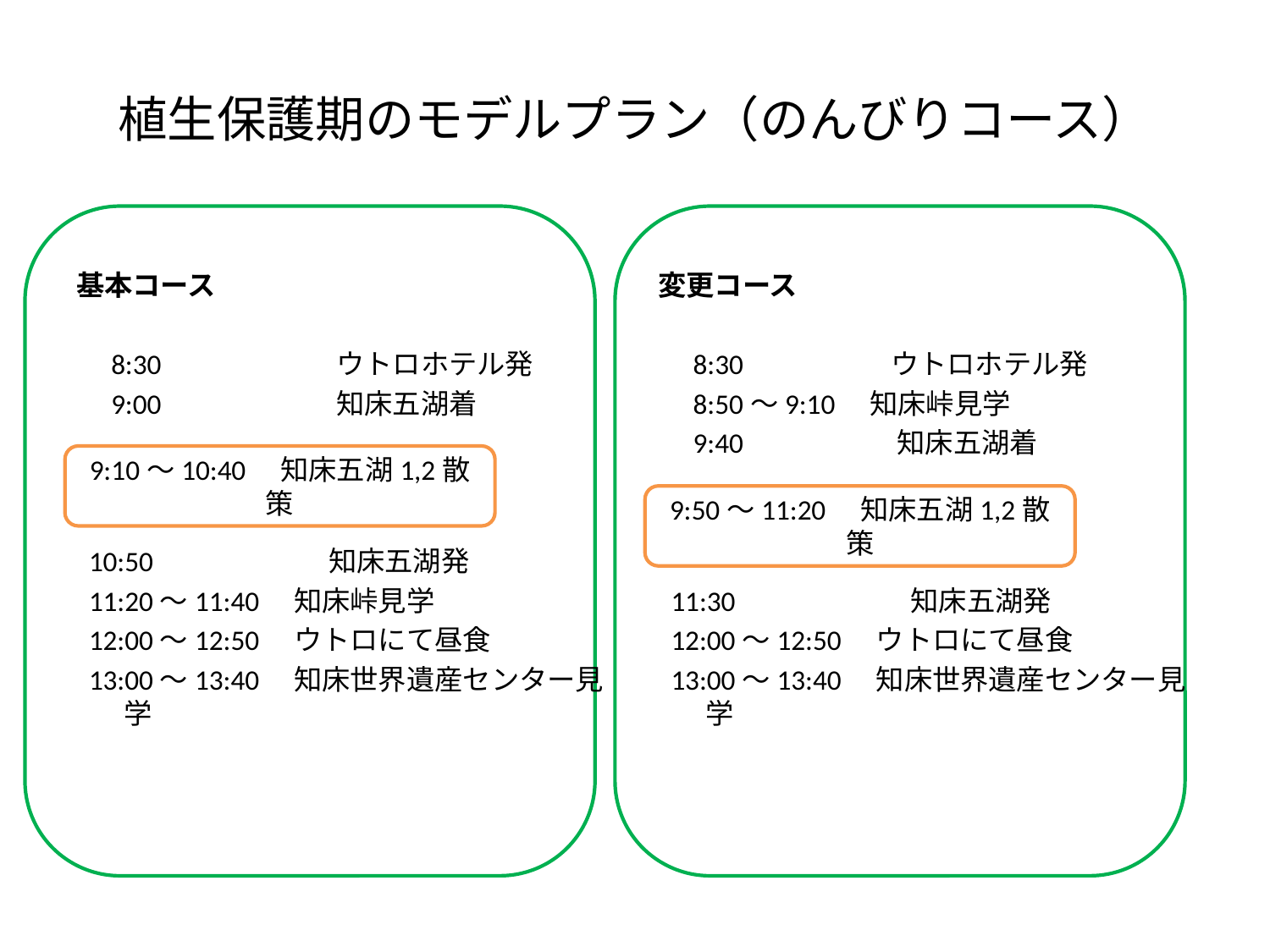

# 植生保護期のモデルプラン（のんびりコース）

基本コース

　8:30　　　　　　ウトロホテル発
　9:00　　　　　　知床五湖着

  10:50　　　　　　知床五湖発
  11:20～11:40　知床峠見学
  12:00～12:50　ウトロにて昼食
  13:00～13:40　知床世界遺産センター見学

変更コース

　8:30　　　　　ウトロホテル発
　8:50～9:10　知床峠見学
　9:40　　　　　 知床五湖着

  11:30　　　　　　知床五湖発
  12:00～12:50　ウトロにて昼食
  13:00～13:40　知床世界遺産センター見学
9:10～10:40　知床五湖1,2散策
9:50～11:20　知床五湖1,2散策